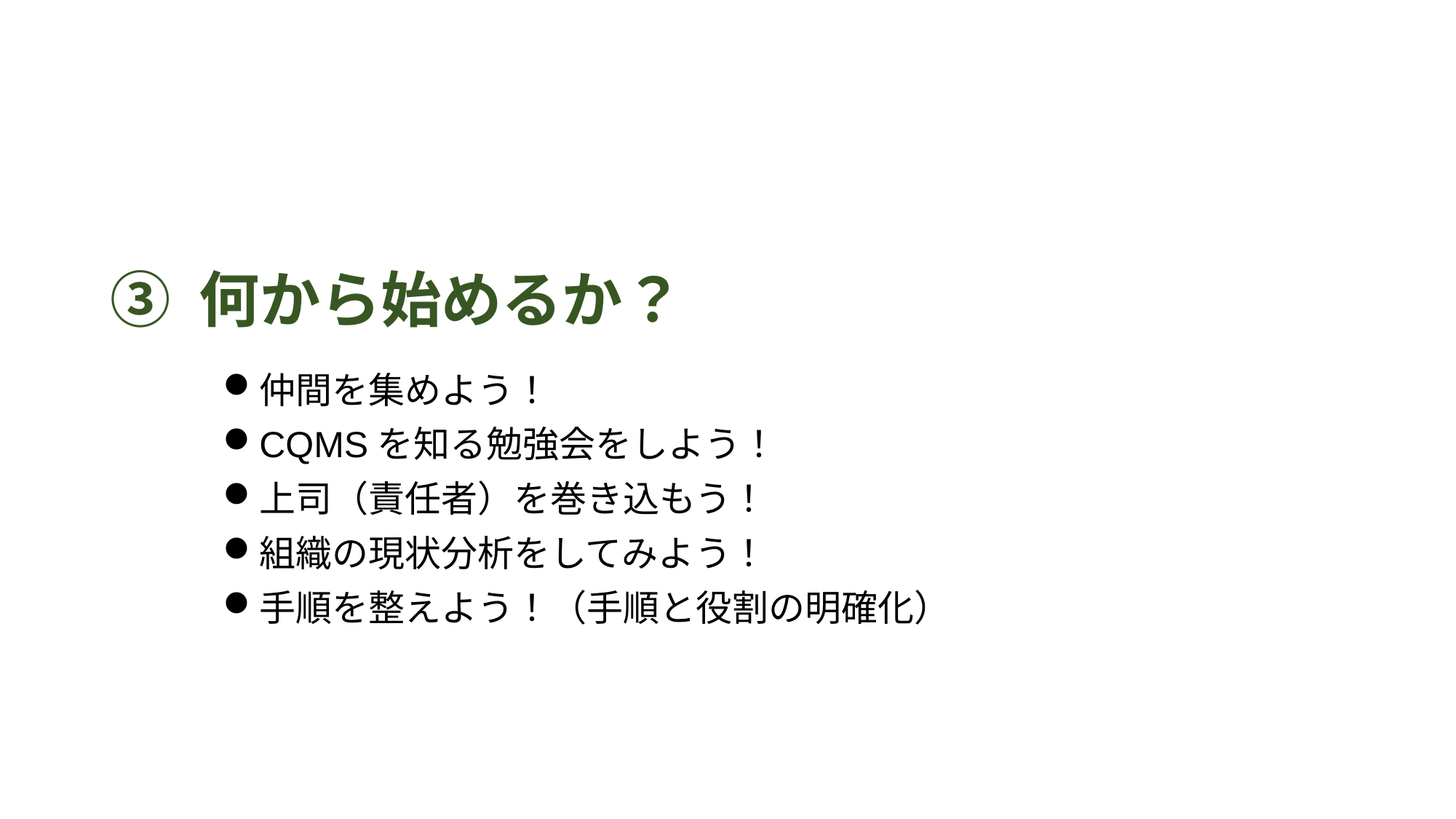

# ③ 何から始めるか？
仲間を集めよう！
CQMSを知る勉強会をしよう！
上司（責任者）を巻き込もう！
組織の現状分析をしてみよう！
手順を整えよう！（手順と役割の明確化）